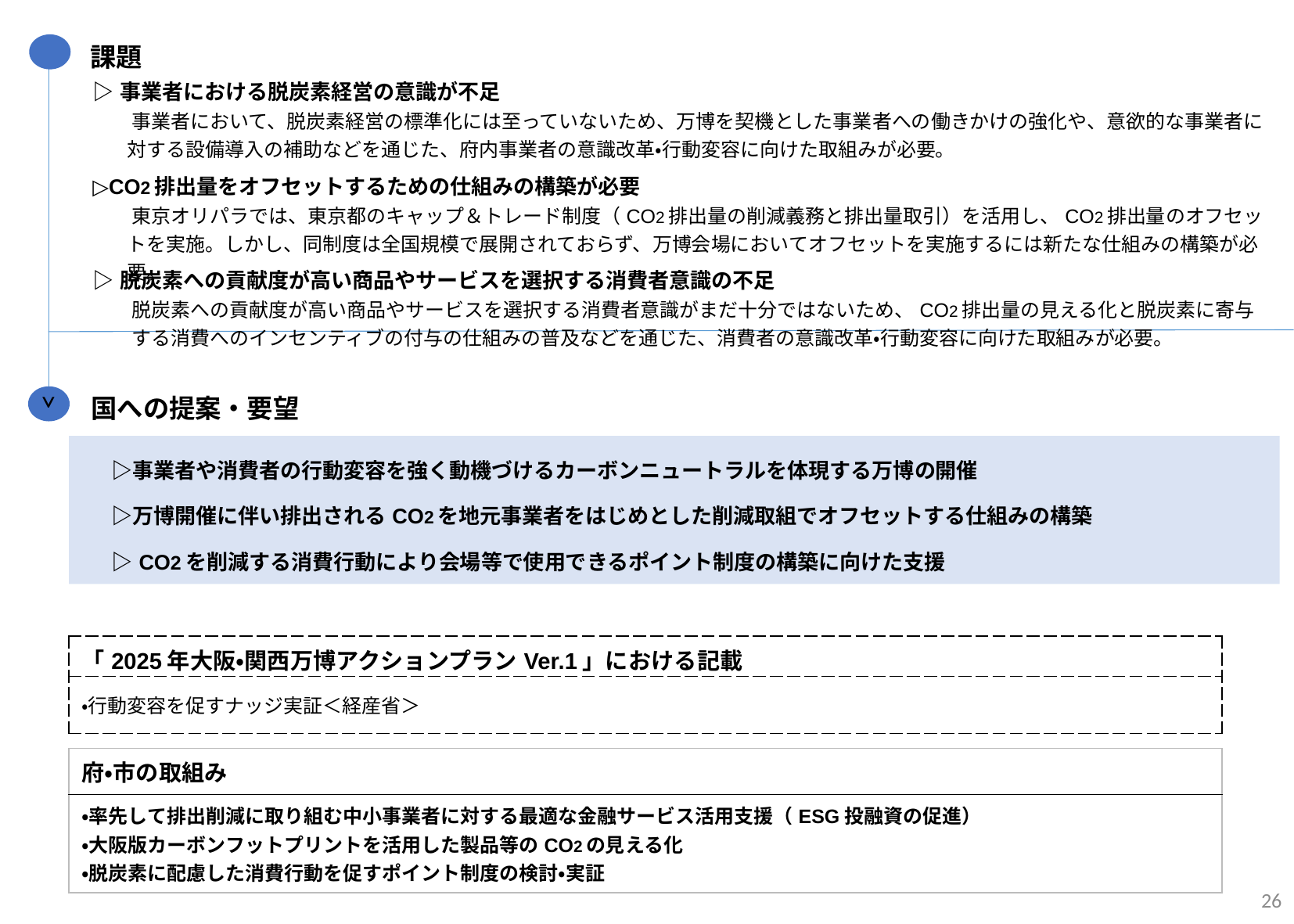

課題
| ▷事業者における脱炭素経営の意識が不足 　　事業者において、脱炭素経営の標準化には至っていないため、万博を契機とした事業者への働きかけの強化や、意欲的な事業者に対する設備導入の補助などを通じた、府内事業者の意識改革・行動変容に向けた取組みが必要。 ▷CO2排出量をオフセットするための仕組みの構築が必要 　　東京オリパラでは、東京都のキャップ＆トレード制度（CO2排出量の削減義務と排出量取引）を活用し、CO2排出量のオフセットを実施。しかし、同制度は全国規模で展開されておらず、万博会場においてオフセットを実施するには新たな仕組みの構築が必要。 |
| --- |
| ▷脱炭素への貢献度が高い商品やサービスを選択する消費者意識の不足 　　脱炭素への貢献度が高い商品やサービスを選択する消費者意識がまだ十分ではないため、CO2排出量の見える化と脱炭素に寄与 　　する消費へのインセンティブの付与の仕組みの普及などを通じた、消費者の意識改革・行動変容に向けた取組みが必要。 |
|  |
>

国への提案・要望

| ▷事業者や消費者の行動変容を強く動機づけるカーボンニュートラルを体現する万博の開催 |
| --- |
| ▷万博開催に伴い排出されるCO2を地元事業者をはじめとした削減取組でオフセットする仕組みの構築 |
| ▷CO2を削減する消費行動により会場等で使用できるポイント制度の構築に向けた支援 |
|  |
| 「2025年大阪・関西万博アクションプランVer.1」における記載 |
| --- |
| ・行動変容を促すナッジ実証＜経産省＞ |
| 府・市の取組み |
| --- |
| ・率先して排出削減に取り組む中小事業者に対する最適な金融サービス活用支援（ESG投融資の促進） ・大阪版カーボンフットプリントを活用した製品等のCO2の見える化 ・脱炭素に配慮した消費行動を促すポイント制度の検討・実証 |

26